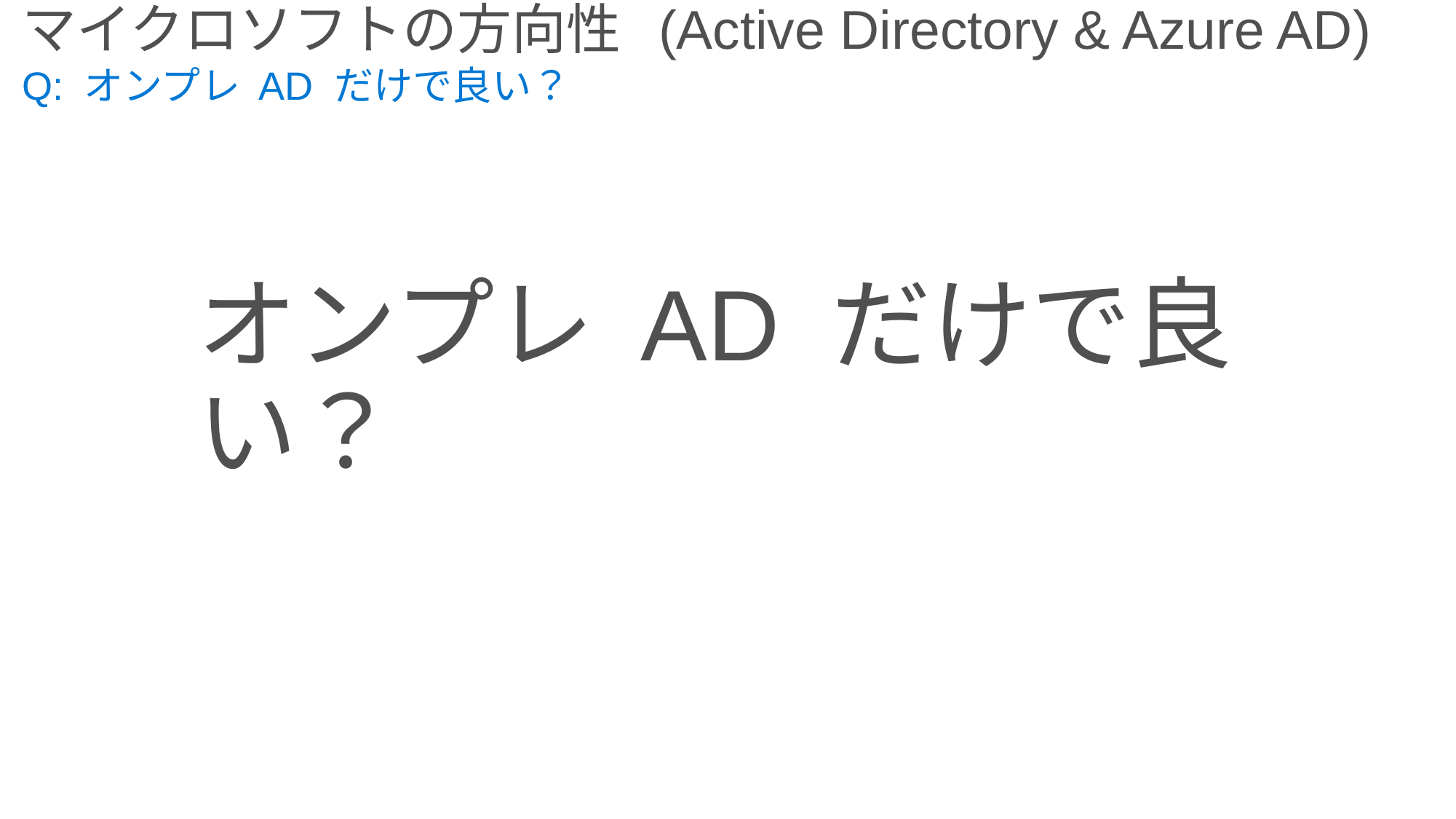

マイクロソフトの方向性  (Active Directory & Azure AD)
Q: オンプレ AD だけで良い？

オンプレ AD だけで良い？